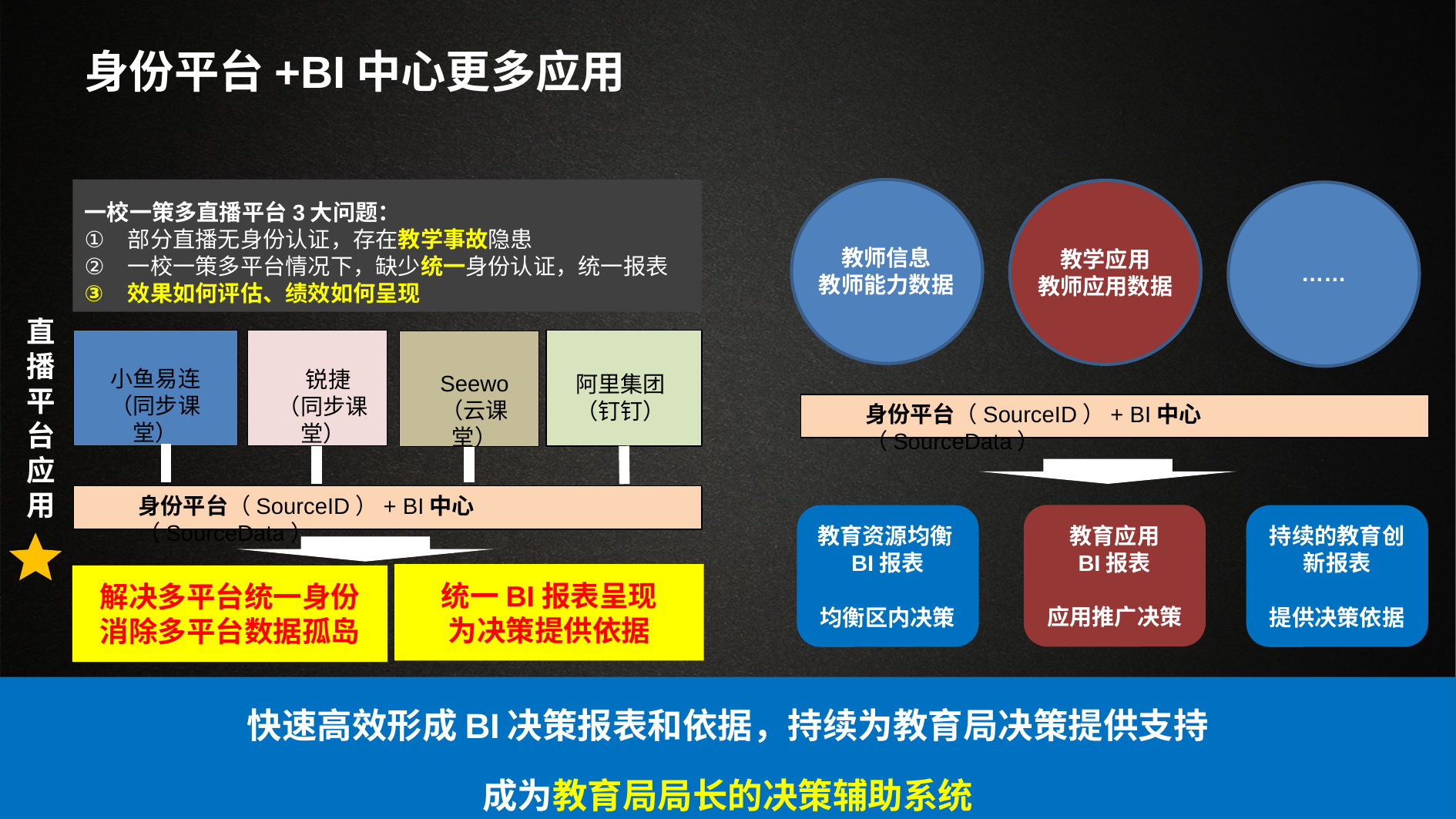

# 身份平台+BI中心更多应用
一校一策多直播平台3大问题：
部分直播无身份认证，存在教学事故隐患
一校一策多平台情况下，缺少统一身份认证，统一报表
效果如何评估、绩效如何呈现

教师信息
教师能力数据
教学应用
教师应用数据
……
直播平台应用

小鱼易连（同步课堂）
 锐捷
（同步课堂）
Seewo
（云课堂）
阿里集团
（钉钉）

身份平台（SourceID）+ BI中心（SourceData）

身份平台（SourceID）+ BI中心（SourceData）
教育应用
BI报表

应用推广决策
持续的教育创新报表

提供决策依据
教育资源均衡BI报表

均衡区内决策

统一BI报表呈现
为决策提供依据
解决多平台统一身份
消除多平台数据孤岛
快速高效形成BI决策报表和依据，持续为教育局决策提供支持
成为教育局局长的决策辅助系统
16